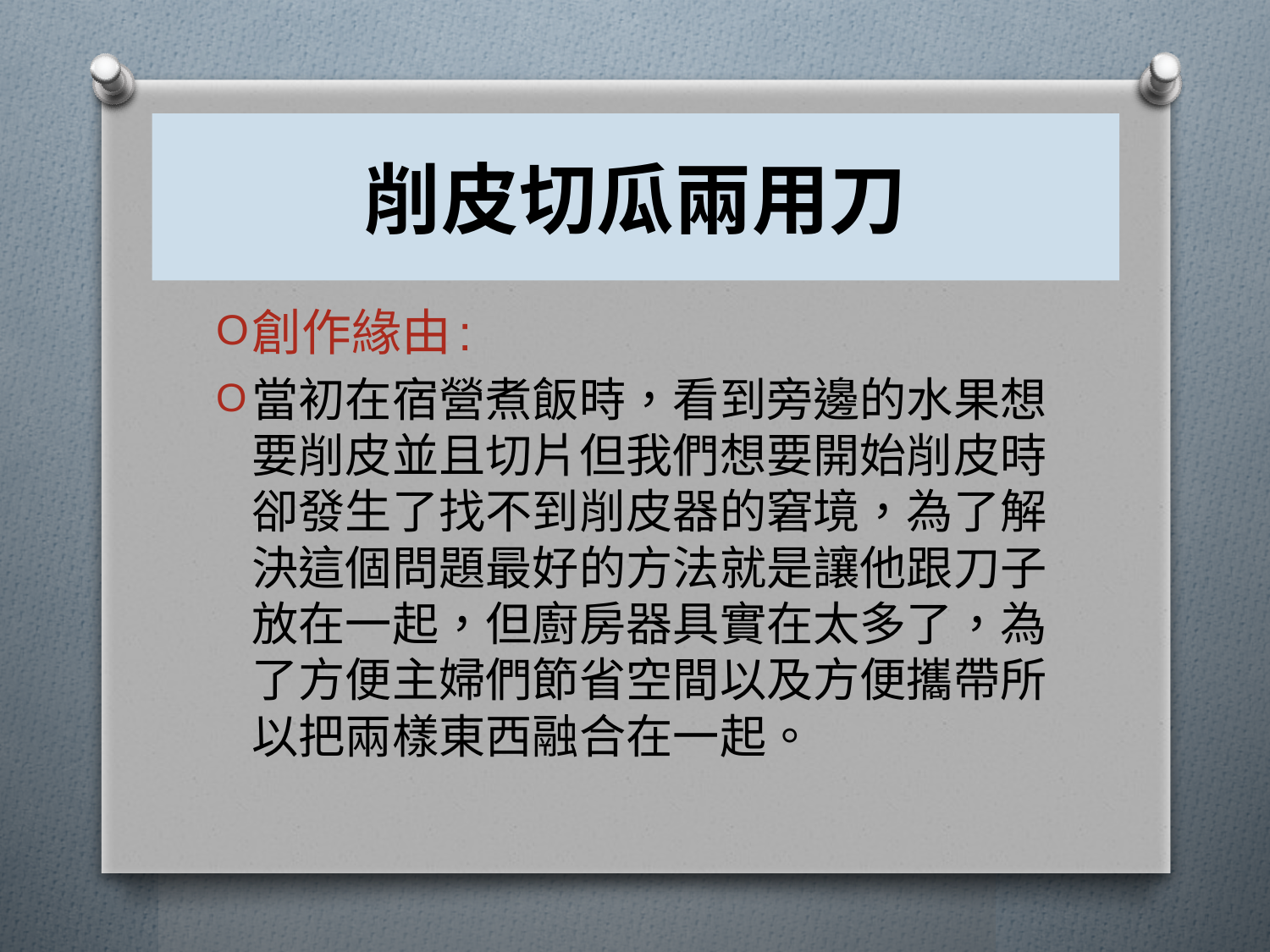

# 削皮切瓜兩用刀
創作緣由:
當初在宿營煮飯時，看到旁邊的水果想要削皮並且切片但我們想要開始削皮時卻發生了找不到削皮器的窘境，為了解決這個問題最好的方法就是讓他跟刀子放在一起，但廚房器具實在太多了，為了方便主婦們節省空間以及方便攜帶所以把兩樣東西融合在一起。